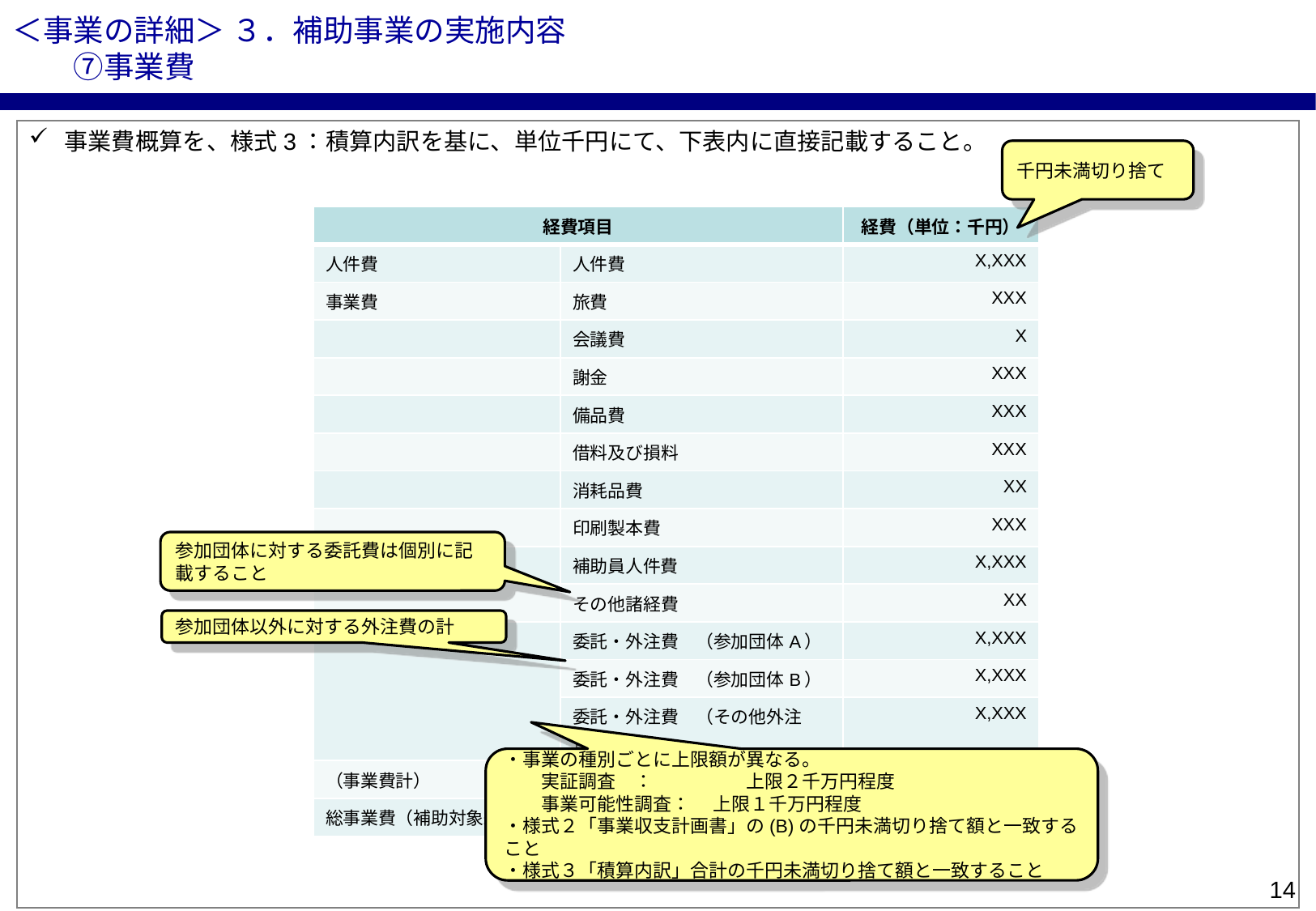

＜事業の詳細＞ ３．補助事業の実施内容
　　⑦事業費
事業費概算を、様式3：積算内訳を基に、単位千円にて、下表内に直接記載すること。
千円未満切り捨て
| 経費項目 |  | 経費（単位：千円） |
| --- | --- | --- |
| 人件費 | 人件費 | X,XXX |
| 事業費 | 旅費 | XXX |
|  | 会議費 | X |
|  | 謝金 | XXX |
|  | 備品費 | XXX |
|  | 借料及び損料 | XXX |
|  | 消耗品費 | XX |
|  | 印刷製本費 | XXX |
|  | 補助員人件費 | X,XXX |
|  | その他諸経費 | XX |
|  | 委託・外注費　（参加団体A） | X,XXX |
|  | 委託・外注費　（参加団体B） | X,XXX |
|  | 委託・外注費　（その他外注費） | X,XXX |
| （事業費計） |  | XX,XXX |
| 総事業費（補助対象経費） |  | XX,XXX |
参加団体に対する委託費は個別に記載すること
参加団体以外に対する外注費の計
・事業の種別ごとに上限額が異なる。
　　実証調査　：　　　　　上限２千万円程度
　　事業可能性調査：　 上限１千万円程度
・様式２「事業収支計画書」の(B)の千円未満切り捨て額と一致すること
・様式３「積算内訳」合計の千円未満切り捨て額と一致すること